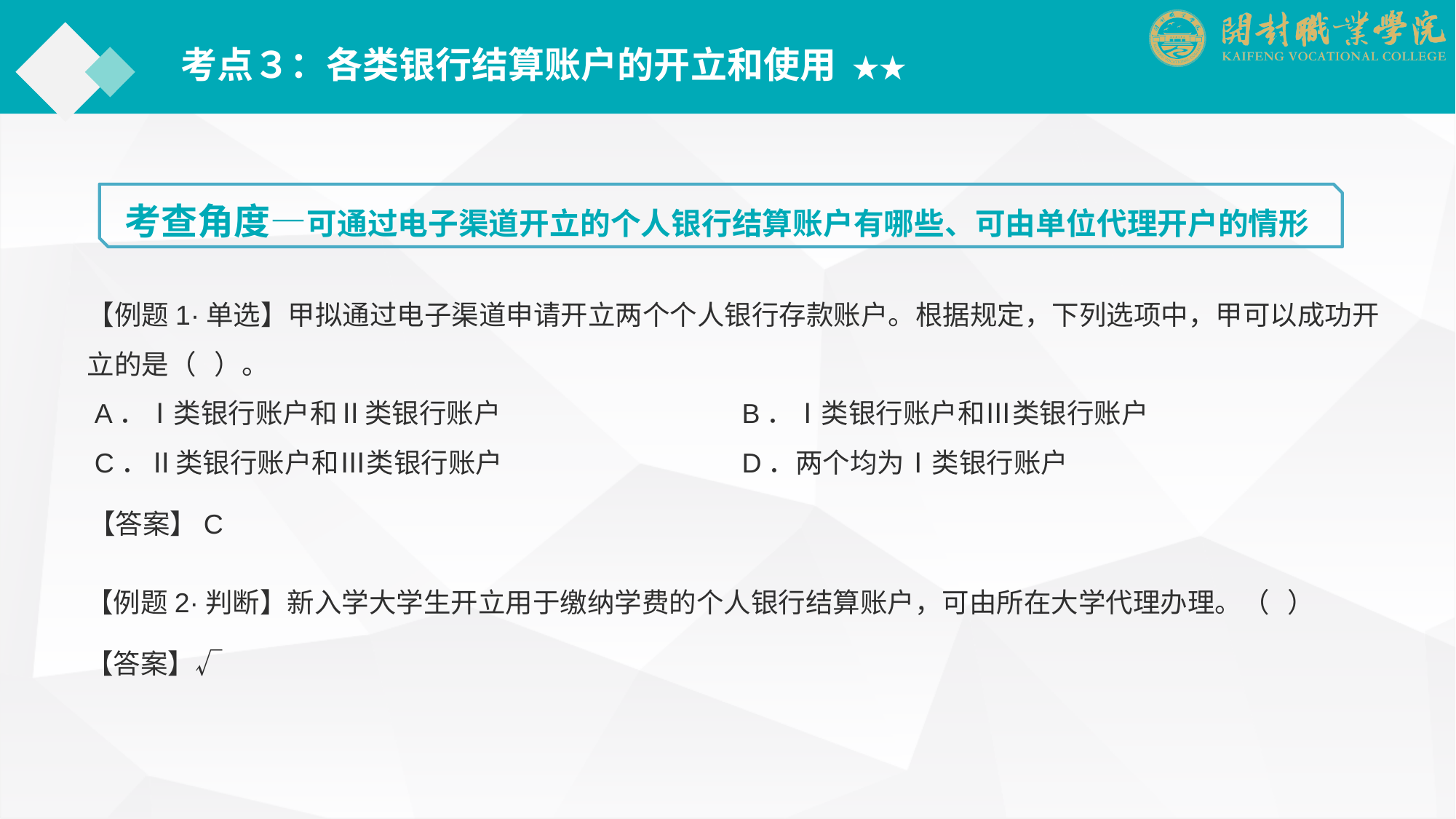

考点３：各类银行结算账户的开立和使用  ★★

考查角度—可通过电子渠道开立的个人银行结算账户有哪些、可由单位代理开户的情形
【例题1·单选】甲拟通过电子渠道申请开立两个个人银行存款账户。根据规定，下列选项中，甲可以成功开立的是（   ）。
 A．Ⅰ类银行账户和Ⅱ类银行账户			B．Ⅰ类银行账户和Ⅲ类银行账户
 C．Ⅱ类银行账户和Ⅲ类银行账户			D．两个均为Ⅰ类银行账户
【答案】C
【例题2·判断】新入学大学生开立用于缴纳学费的个人银行结算账户，可由所在大学代理办理。（   ）
【答案】√